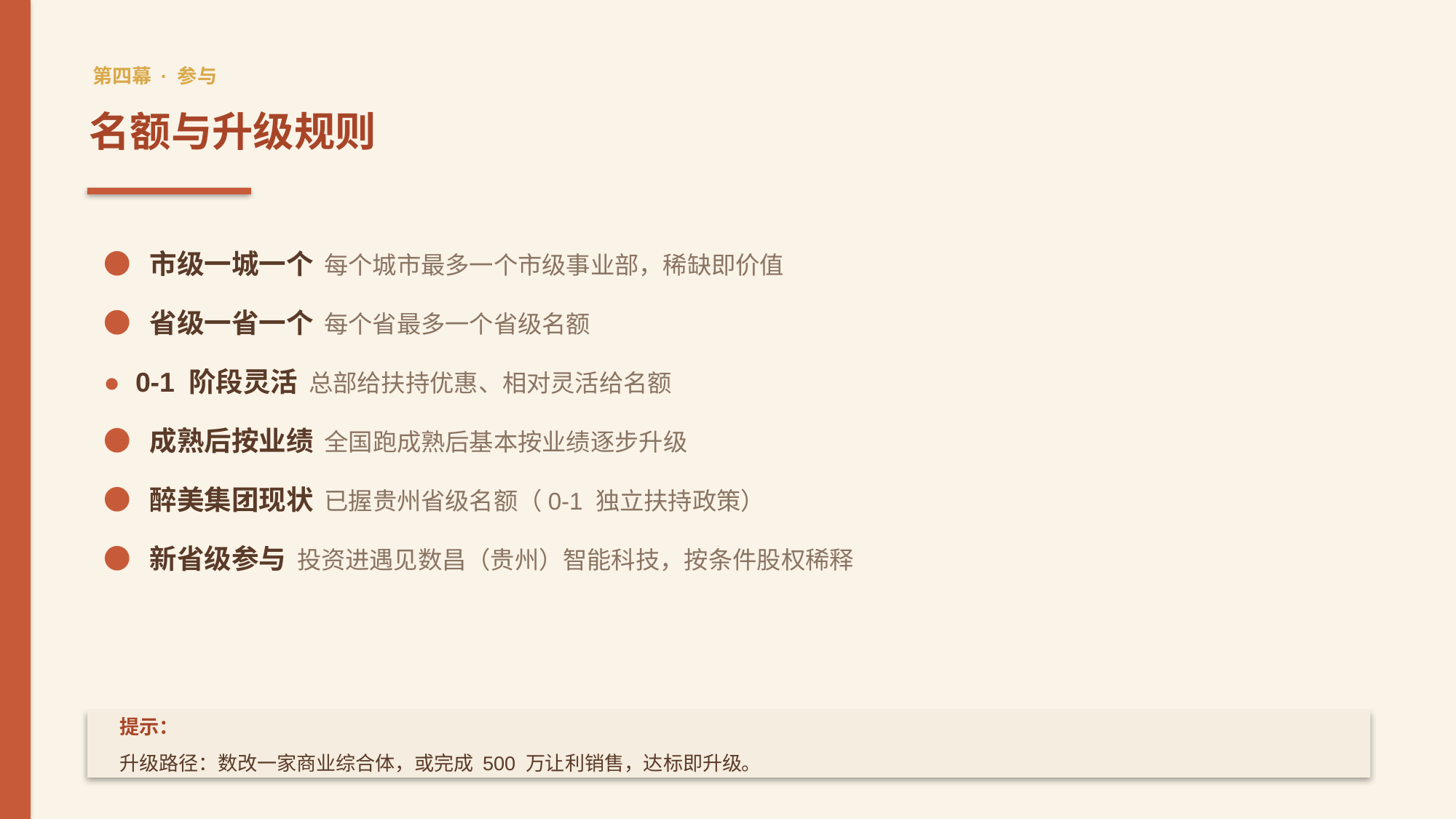

第四幕 · 参与
名额与升级规则

●  市级一城一个  每个城市最多一个市级事业部，稀缺即价值
●  省级一省一个  每个省最多一个省级名额
●  0-1 阶段灵活  总部给扶持优惠、相对灵活给名额
●  成熟后按业绩  全国跑成熟后基本按业绩逐步升级
●  醉美集团现状  已握贵州省级名额（0-1 独立扶持政策）
●  新省级参与  投资进遇见数昌（贵州）智能科技，按条件股权稀释

提示：
升级路径：数改一家商业综合体，或完成 500 万让利销售，达标即升级。